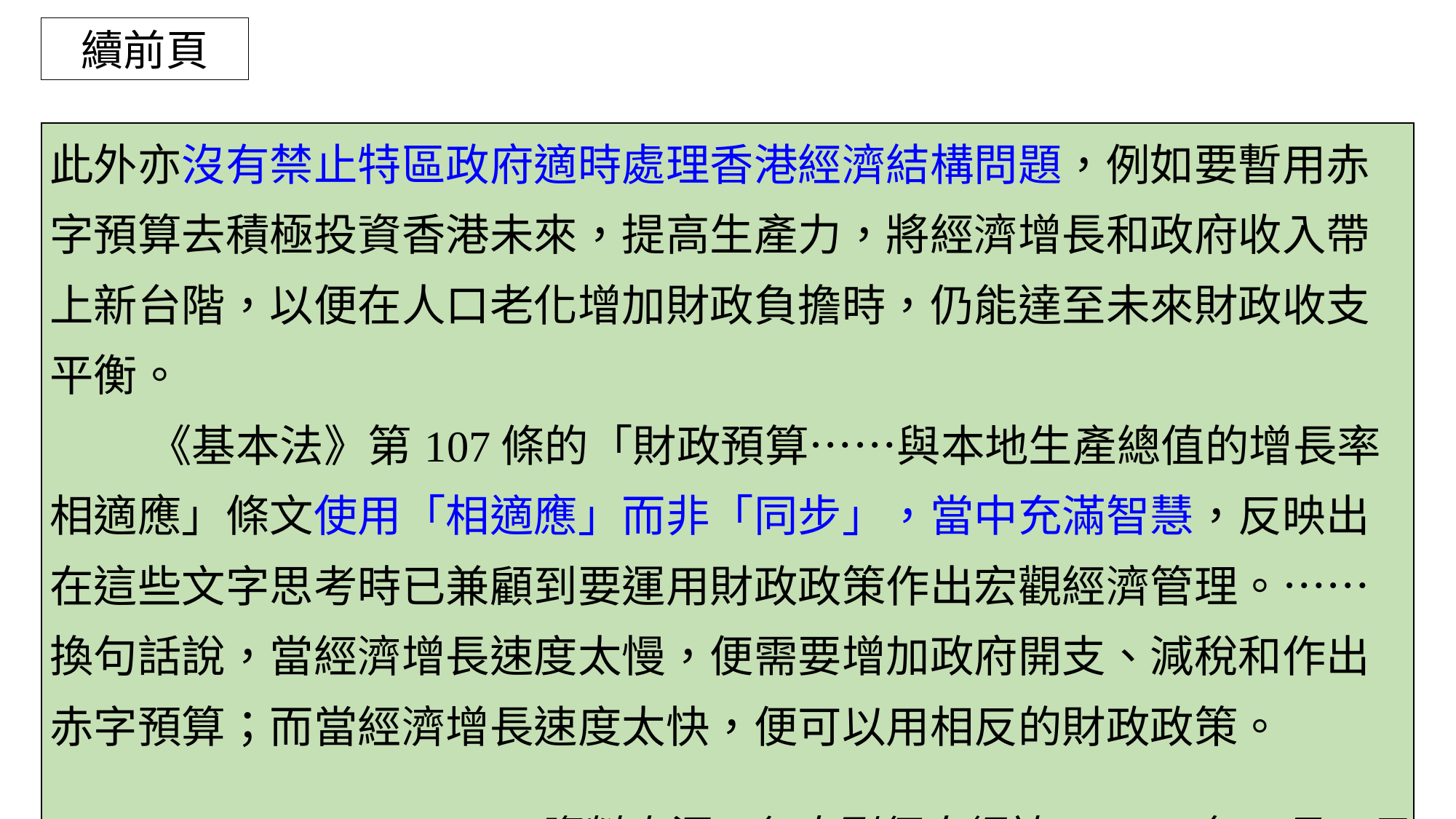

續前頁
| 此外亦沒有禁止特區政府適時處理香港經濟結構問題，例如要暫用赤字預算去積極投資香港未來，提高生產力，將經濟增長和政府收入帶上新台階，以便在人口老化增加財政負擔時，仍能達至未來財政收支平衡。 《基本法》第107條的「財政預算……與本地生產總值的增長率相適應」條文使用「相適應」而非「同步」，當中充滿智慧，反映出在這些文字思考時已兼顧到要運用財政政策作出宏觀經濟管理。……換句話說，當經濟增長速度太慢，便需要增加政府開支、減稅和作出赤字預算；而當經濟增長速度太快，便可以用相反的財政政策。 資料來源：任志剛個人網誌，2017年8月3日 |
| --- |
24